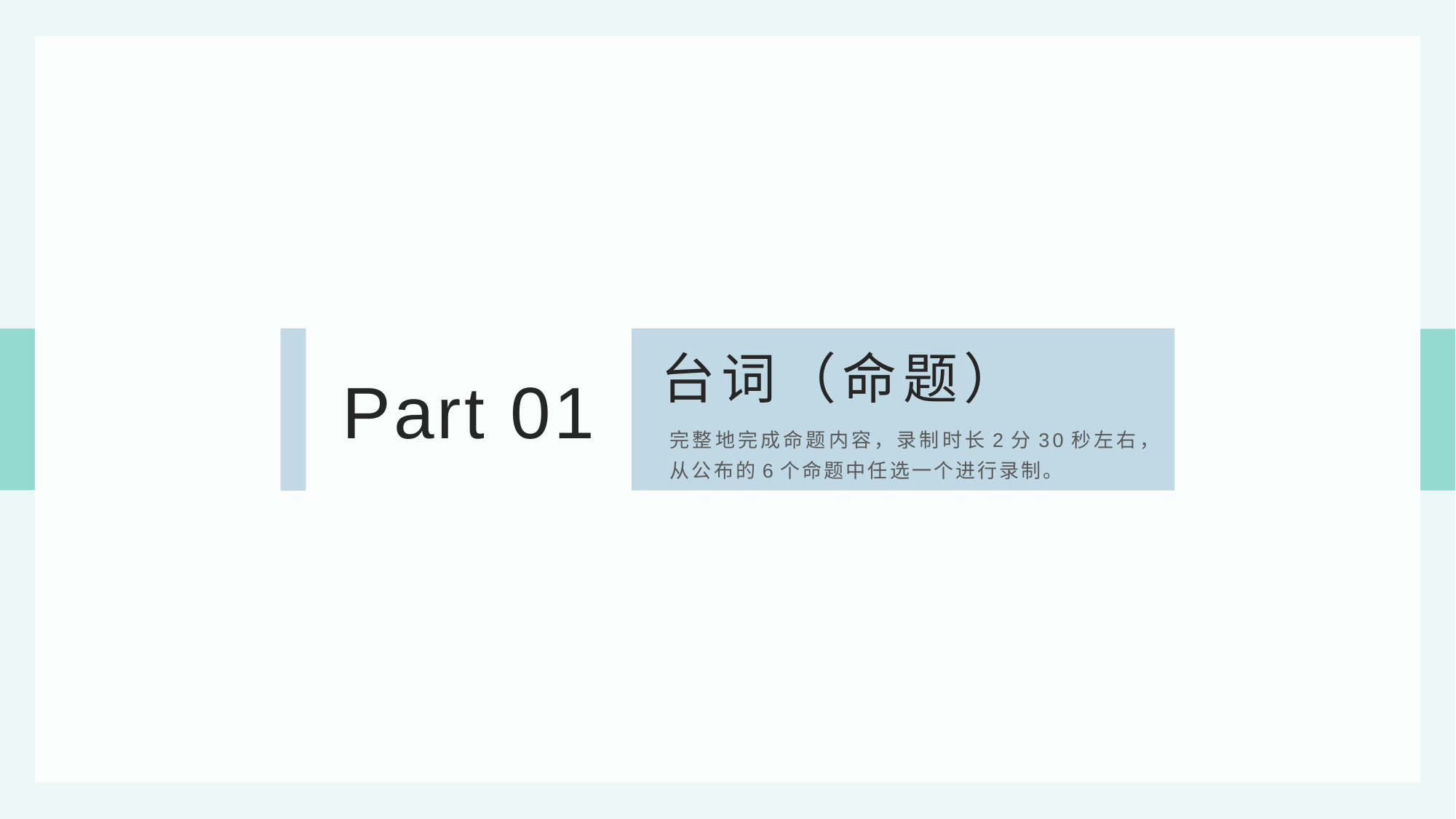

Part 01
台词（命题）

完整地完成命题内容，录制时长2分30秒左右，从公布的6个命题中任选一个进行录制。